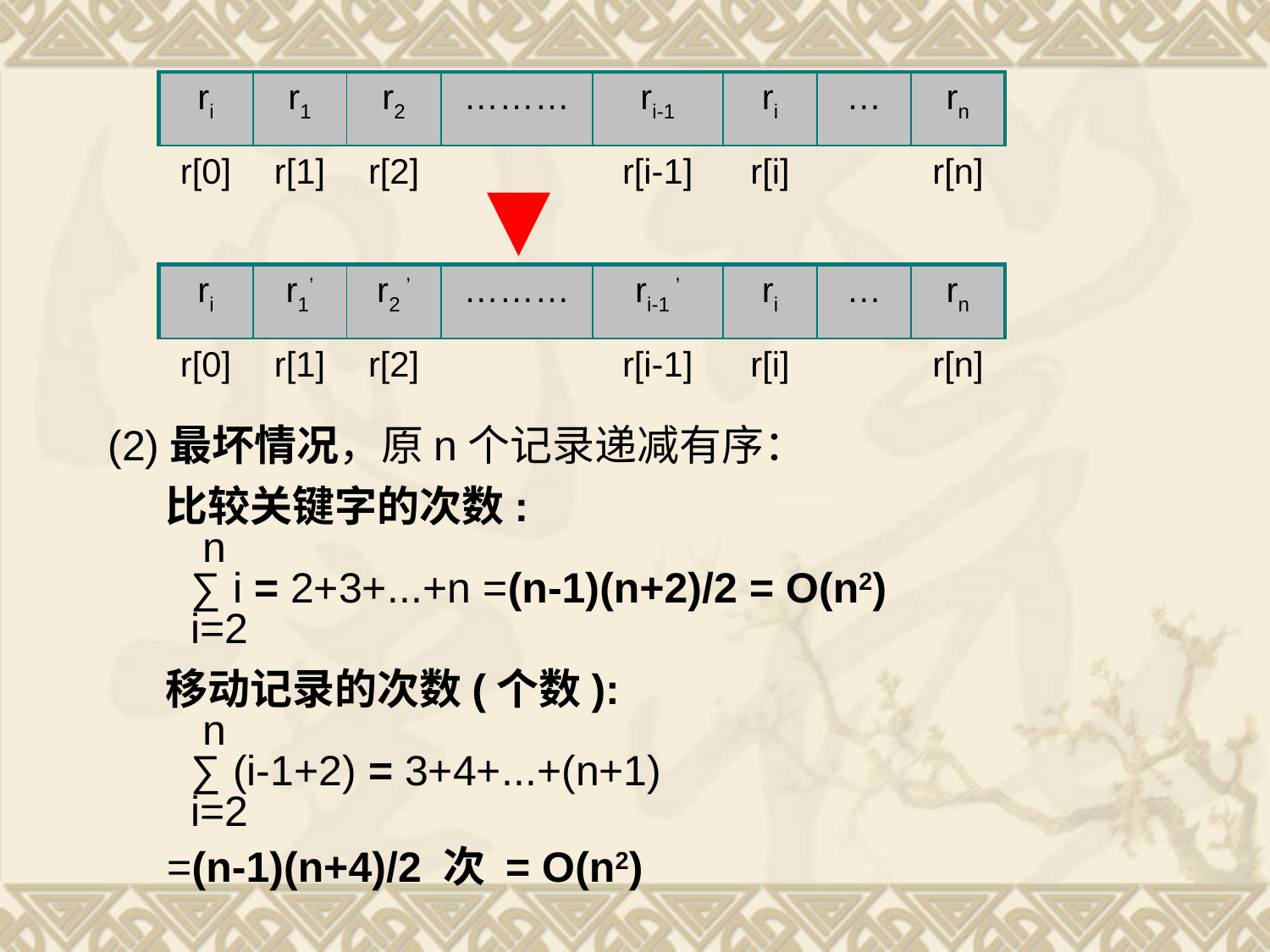

| ri | r1 | r2 | ……… |  | ri-1 | ri | … | rn |
| --- | --- | --- | --- | --- | --- | --- | --- | --- |
| r[0] | r[1] | r[2] |  |  | r[i-1] | r[i] |  | r[n] |

| ri | r1’ | r2 ’ | ……… |  | ri-1 ’ | ri | … | rn |
| --- | --- | --- | --- | --- | --- | --- | --- | --- |
| r[0] | r[1] | r[2] |  |  | r[i-1] | r[i] |  | r[n] |
(2)最坏情况，原n个记录递减有序：
     比较关键字的次数:
        n
       ∑ i = 2+3+...+n =(n-1)(n+2)/2 = O(n2)
       i=2
     移动记录的次数(个数):
        n
       ∑ (i-1+2) = 3+4+...+(n+1)
       i=2
     =(n-1)(n+4)/2 次 = O(n2)